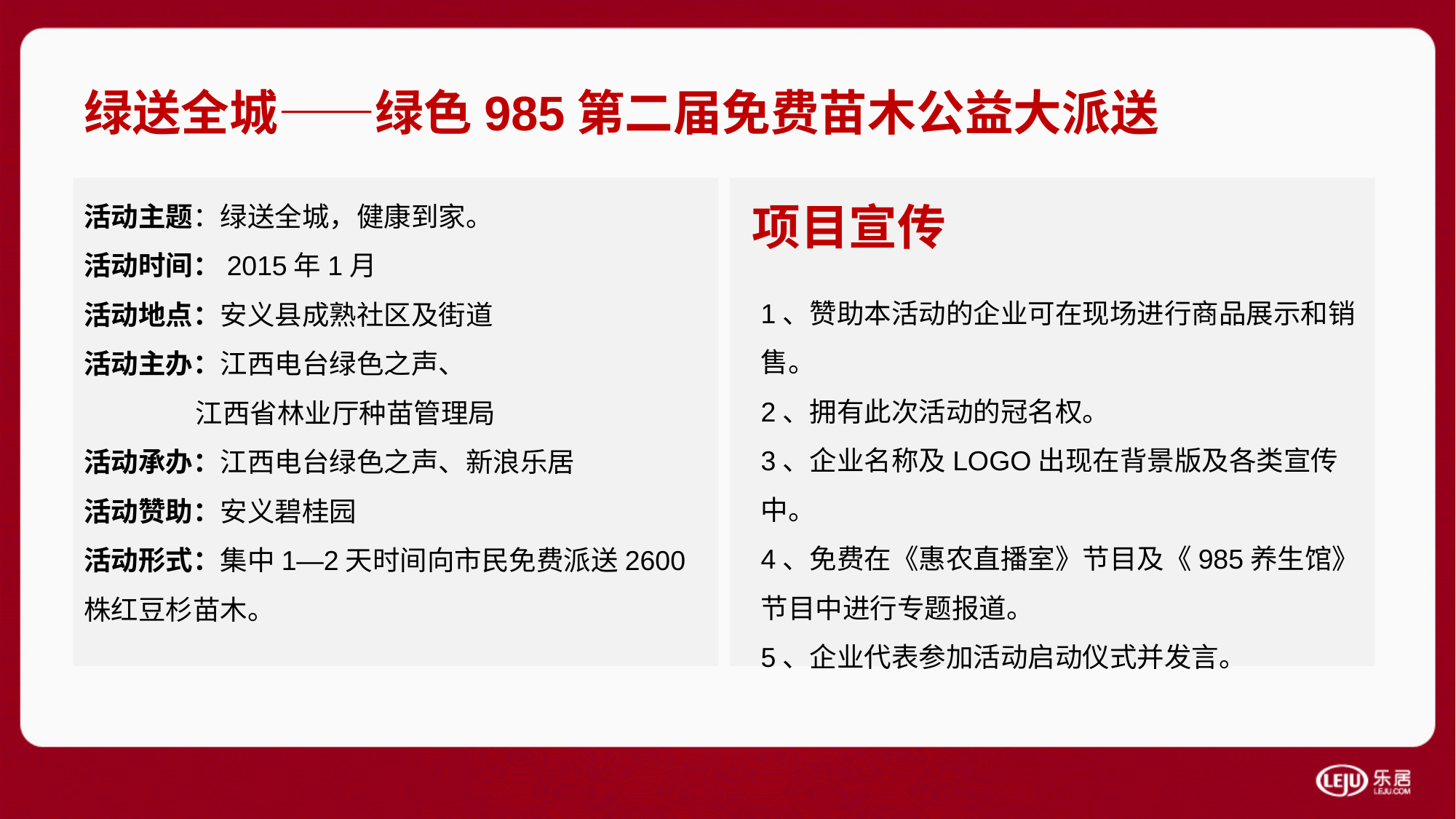

绿送全城——绿色985第二届免费苗木公益大派送

活动主题：绿送全城，健康到家。
活动时间：2015年1月
活动地点：安义县成熟社区及街道
活动主办：江西电台绿色之声、
                 江西省林业厅种苗管理局
活动承办：江西电台绿色之声、新浪乐居
活动赞助：安义碧桂园
活动形式：集中1—2天时间向市民免费派送2600株红豆杉苗木。

项目宣传
1、赞助本活动的企业可在现场进行商品展示和销售。
2、拥有此次活动的冠名权。
3、企业名称及LOGO出现在背景版及各类宣传中。
4、免费在《惠农直播室》节目及《985养生馆》节目中进行专题报道。
5、企业代表参加活动启动仪式并发言。